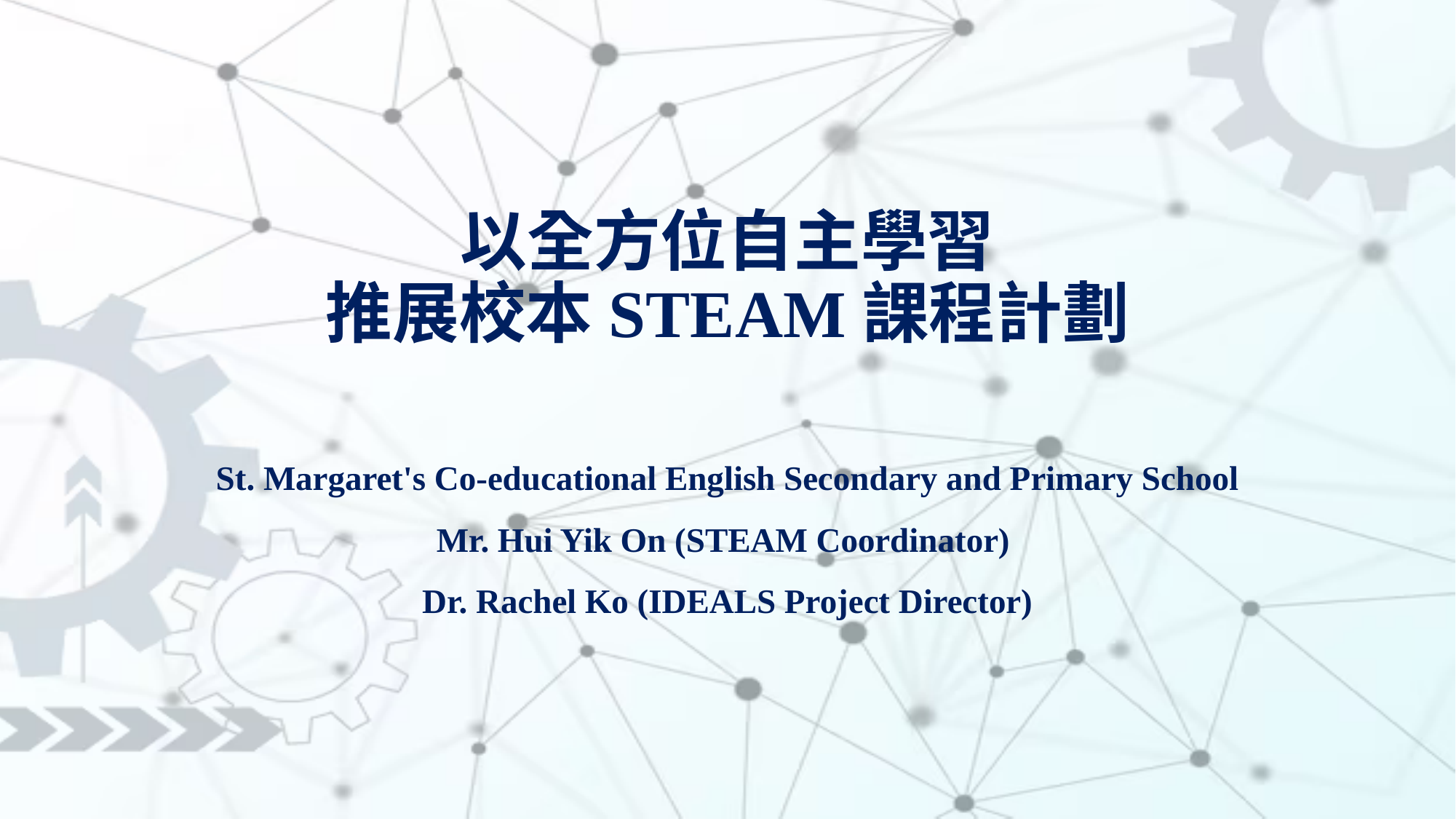

# 以全方位自主學習 推展校本STEAM課程計劃
St. Margaret's Co-educational English Secondary and Primary School
Mr. Hui Yik On (STEAM Coordinator)
Dr. Rachel Ko (IDEALS Project Director)